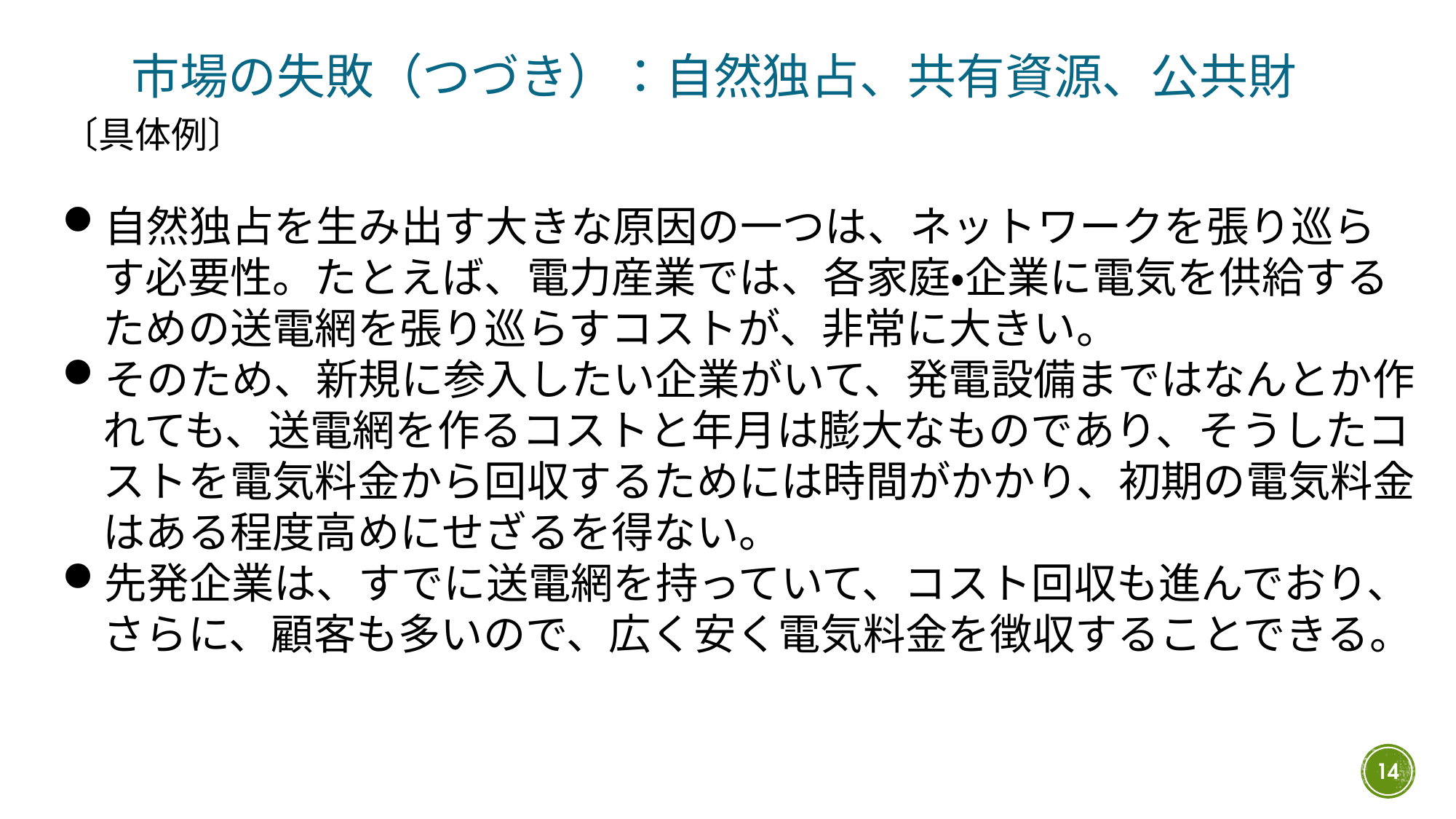

市場の失敗（つづき）：自然独占、共有資源、公共財
〔具体例〕

自然独占を生み出す大きな原因の一つは、ネットワークを張り巡らす必要性。たとえば、電力産業では、各家庭・企業に電気を供給するための送電網を張り巡らすコストが、非常に大きい。
そのため、新規に参入したい企業がいて、発電設備まではなんとか作れても、送電網を作るコストと年月は膨大なものであり、そうしたコストを電気料金から回収するためには時間がかかり、初期の電気料金はある程度高めにせざるを得ない。
先発企業は、すでに送電網を持っていて、コスト回収も進んでおり、さらに、顧客も多いので、広く安く電気料金を徴収することできる。

14